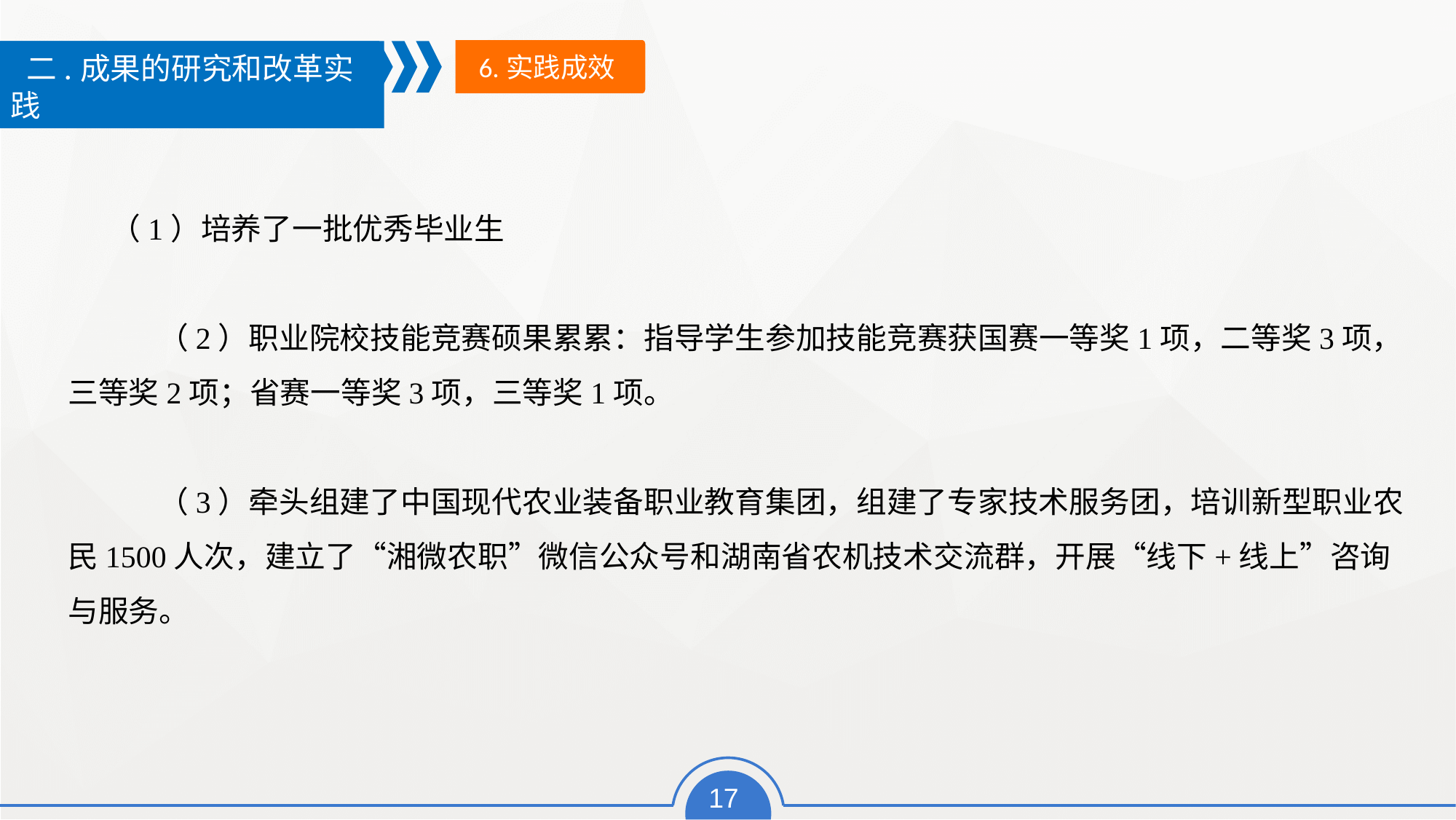

6.实践成效
 二.成果的研究和改革实践
（1）培养了一批优秀毕业生

      （2）职业院校技能竞赛硕果累累：指导学生参加技能竞赛获国赛一等奖1项，二等奖3项，三等奖2项；省赛一等奖3项，三等奖1项。

      （3）牵头组建了中国现代农业装备职业教育集团，组建了专家技术服务团，培训新型职业农民1500人次，建立了“湘微农职”微信公众号和湖南省农机技术交流群，开展“线下+线上”咨询与服务。